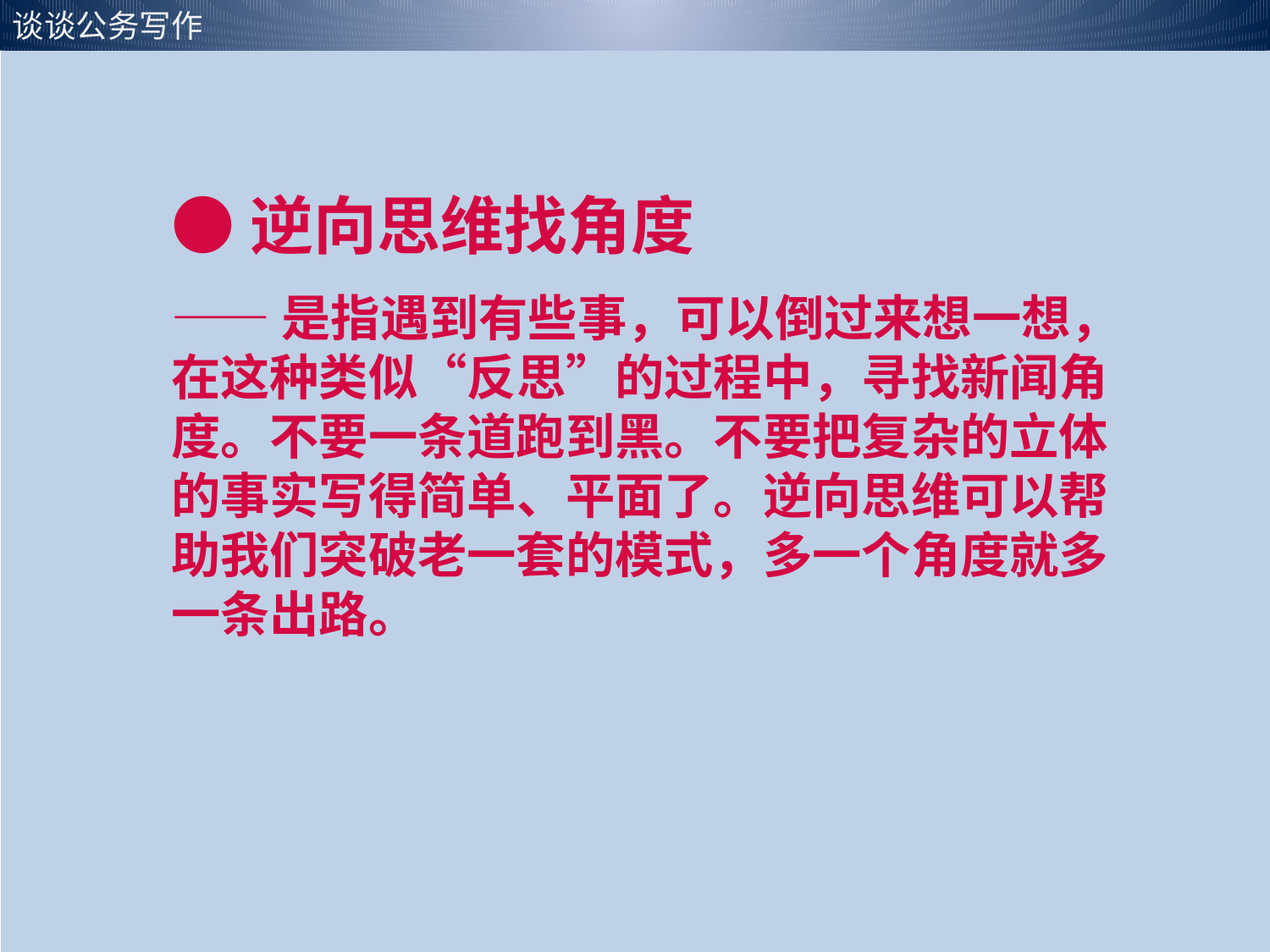

●逆向思维找角度
——是指遇到有些事，可以倒过来想一想，在这种类似“反思”的过程中，寻找新闻角度。不要一条道跑到黑。不要把复杂的立体的事实写得简单、平面了。逆向思维可以帮助我们突破老一套的模式，多一个角度就多一条出路。